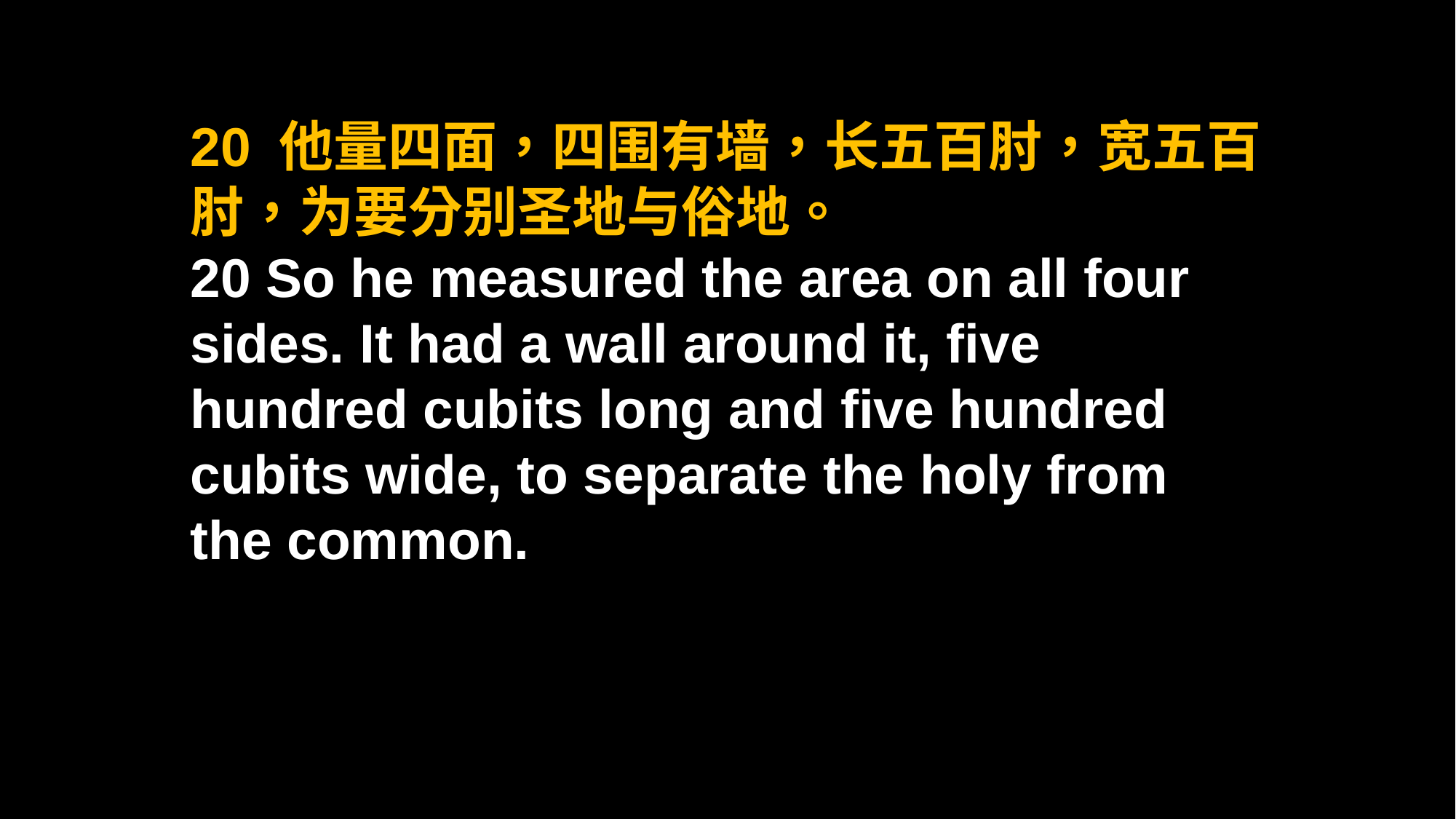

20 他量四面，四围有墙，长五百肘，宽五百肘，为要分别圣地与俗地。
20 So he measured the area on all four sides. It had a wall around it, five hundred cubits long and five hundred cubits wide, to separate the holy from the common.